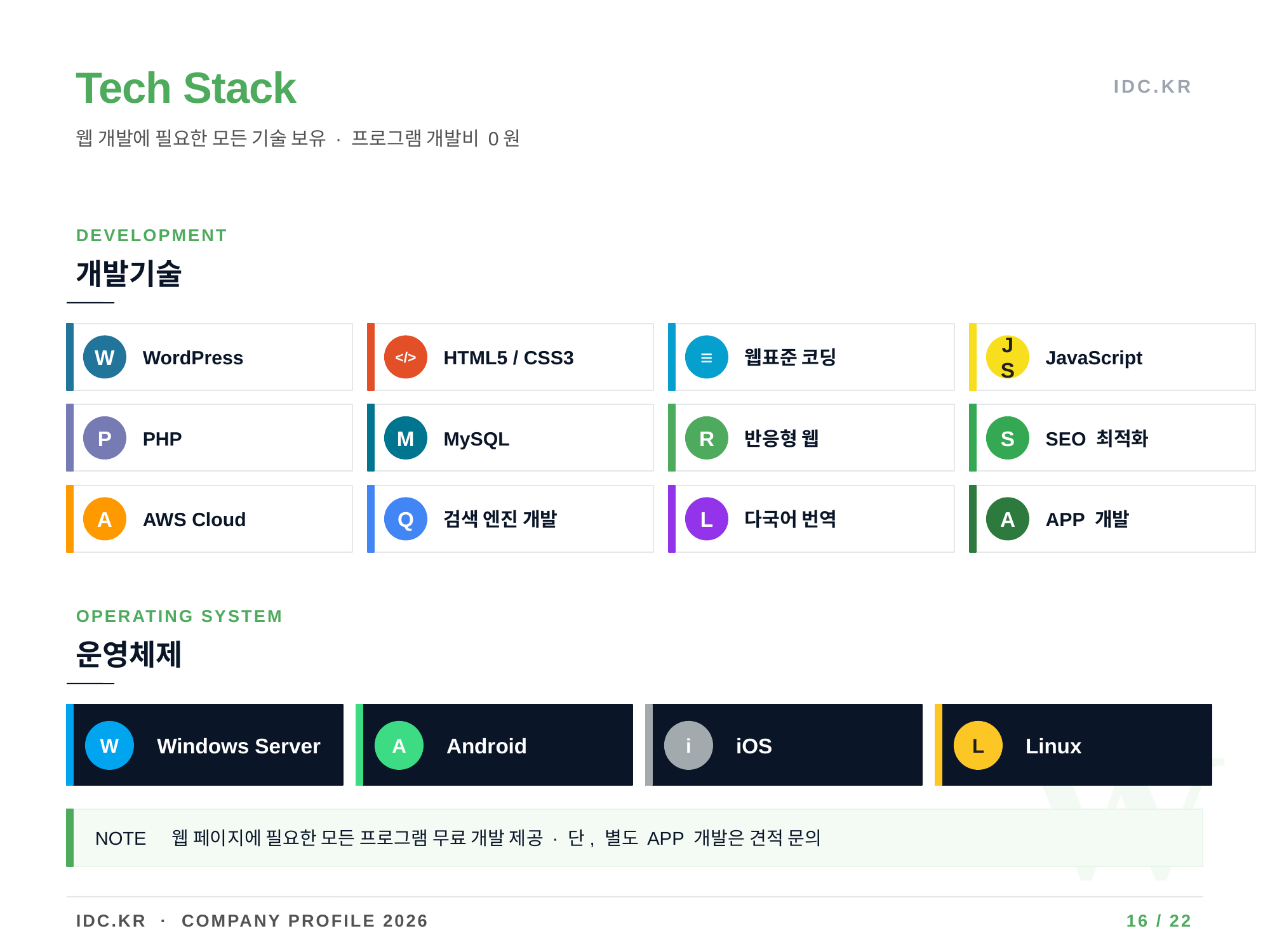

Tech Stack
IDC.KR
웹 개발에 필요한 모든 기술 보유 · 프로그램 개발비 0원
DEVELOPMENT
개발기술

WordPress

HTML5 / CSS3

웹표준 코딩

JavaScript

W

</>

≡

JS

PHP

MySQL

반응형 웹

SEO 최적화

P

M

R

S

AWS Cloud

검색 엔진 개발

다국어 번역

APP 개발

A

Q

L

A
OPERATING SYSTEM
운영체제
W

Windows Server

Android

iOS

Linux

W

A

i

L

NOTE    웹 페이지에 필요한 모든 프로그램 무료 개발 제공 · 단, 별도 APP 개발은 견적 문의

IDC.KR  ·  COMPANY PROFILE 2026
16 / 22